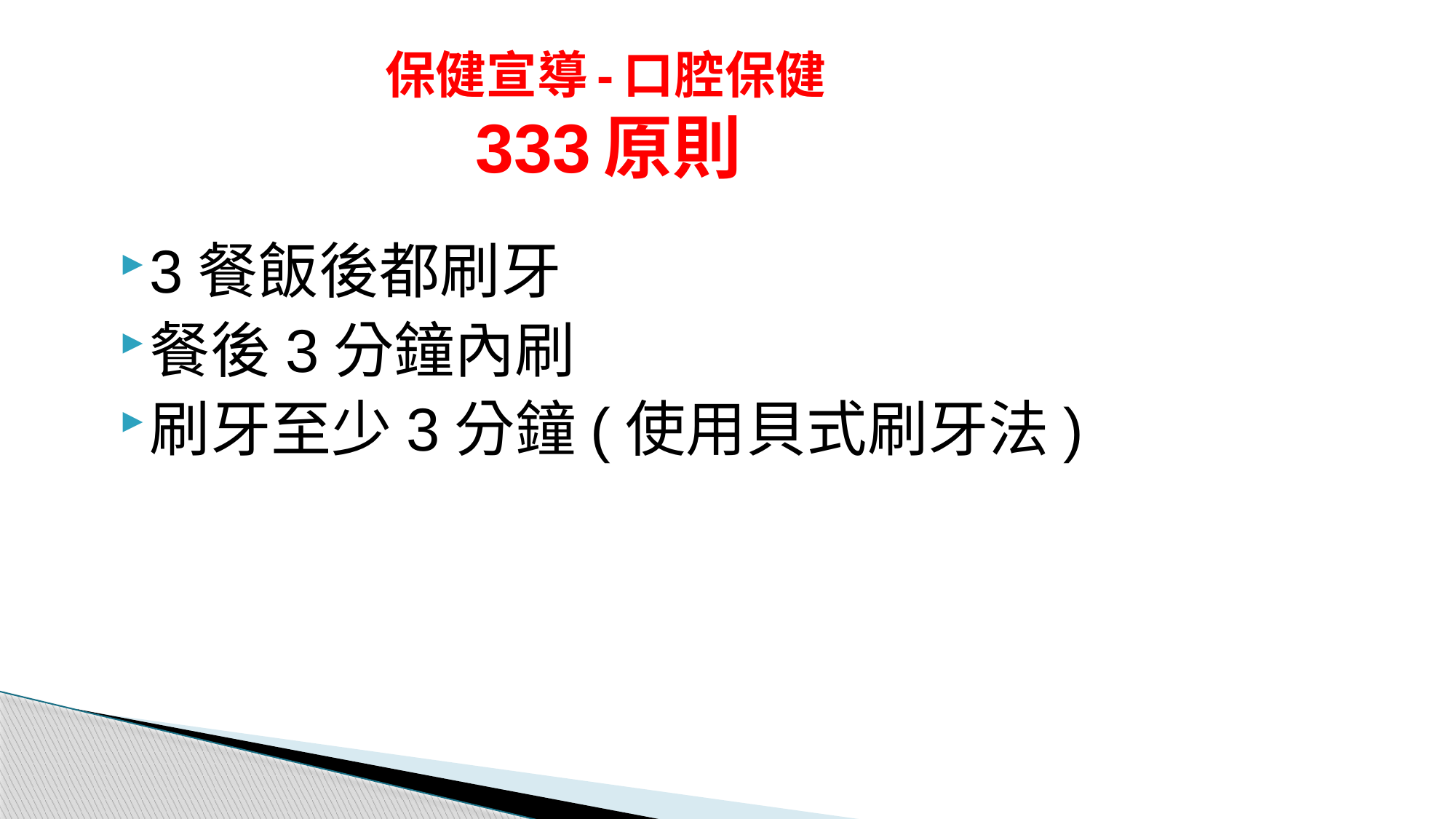

# 保健宣導-口腔保健 333原則
3餐飯後都刷牙
餐後3分鐘內刷
刷牙至少3分鐘(使用貝式刷牙法)